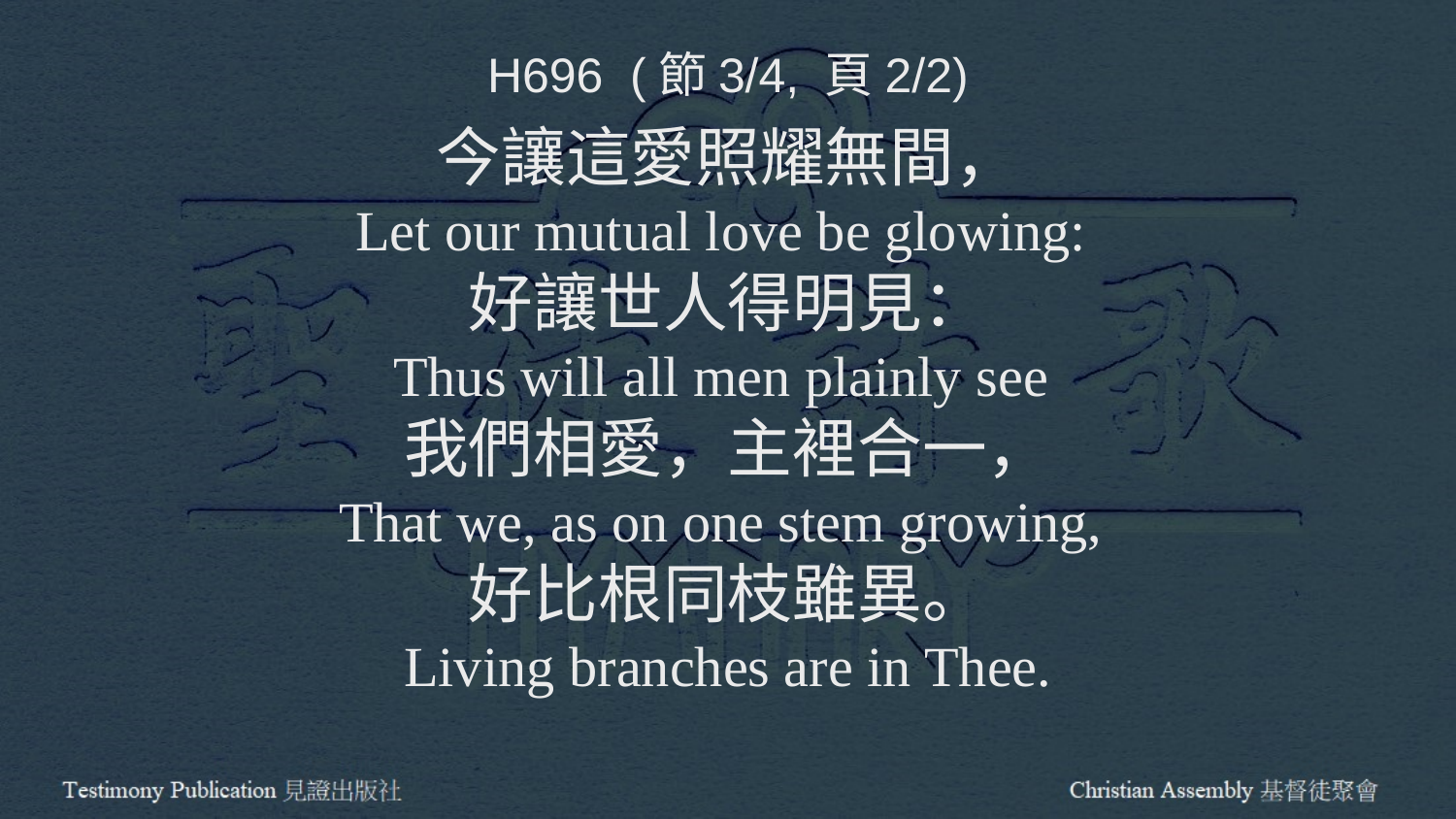

H696  (節3/4, 頁2/2)
今讓這愛照耀無間，
Let our mutual love be glowing:
好讓世人得明見：
Thus will all men plainly see
我們相愛，主裡合一，
That we, as on one stem growing,
好比根同枝雖異。
Living branches are in Thee.